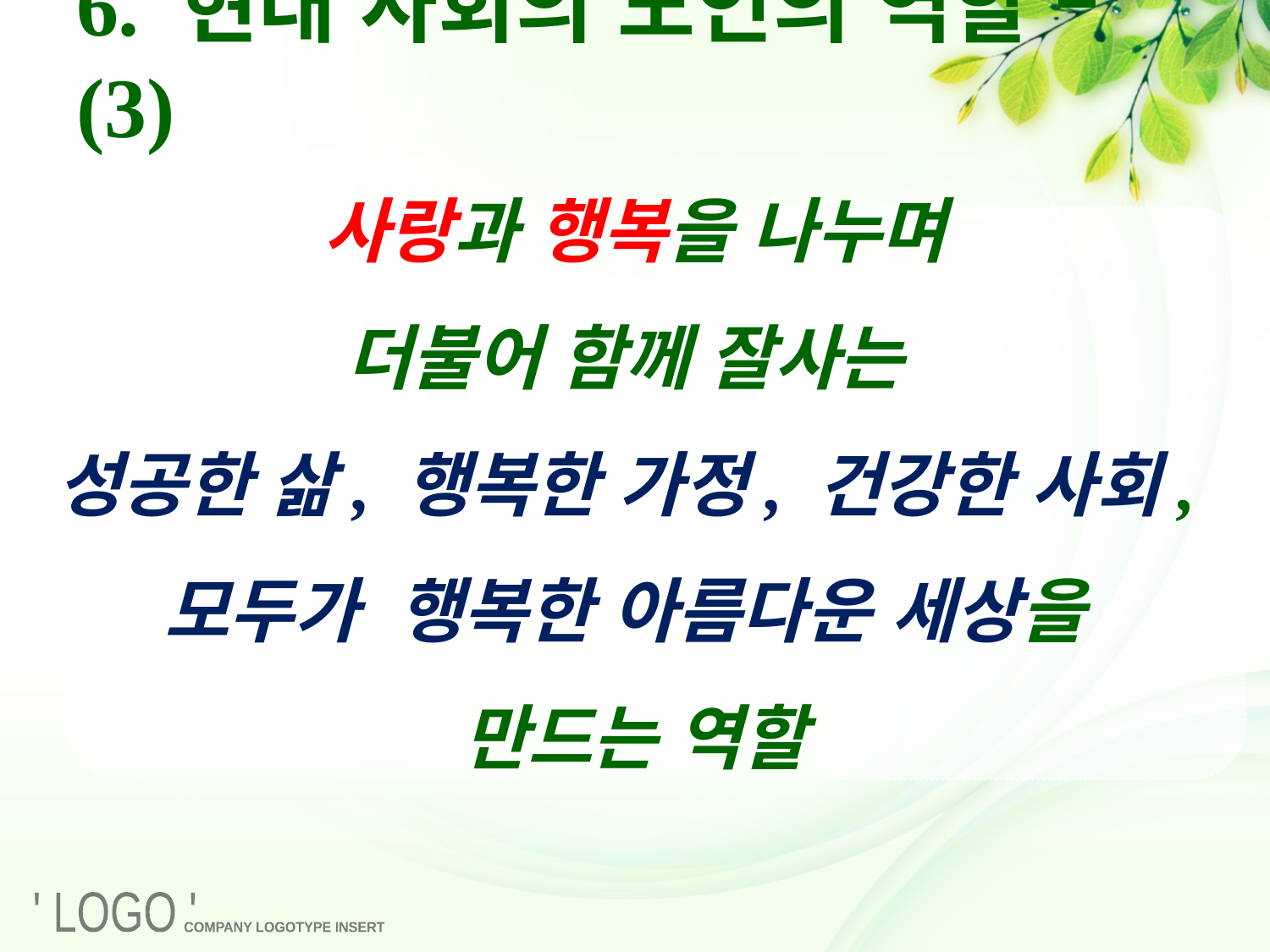

# 6. 현대 사회의 노인의 역할 –(3)
사랑과 행복을 나누며
더불어 함께 잘사는
성공한 삶, 행복한 가정, 건강한 사회,
모두가  행복한 아름다운 세상을
만드는 역할